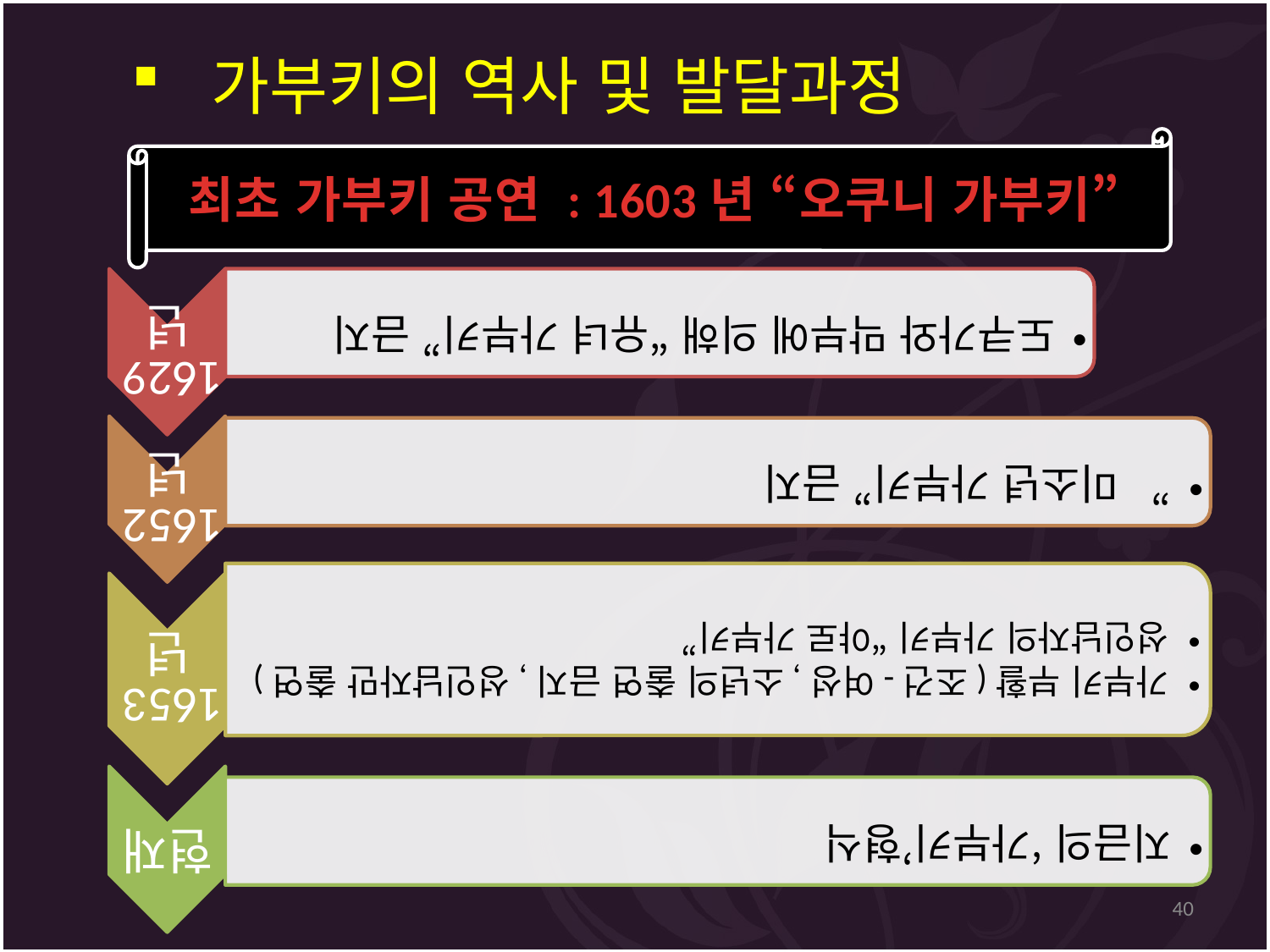

가부키의 역사 및 발달과정
최초 가부키 공연 : 1603년 “오쿠니 가부키”
1629년
도쿠가와 막부에 의해 “유녀 가부키” 금지
1652년
”미소년 가부키” 금지
1653년
가부키 부활(조건-여성,소년의 출연 금지,성인남자만 출연)
성인남자의 가부키 “야로 가부키”
현재
지금의 ‘가부키’형식
40